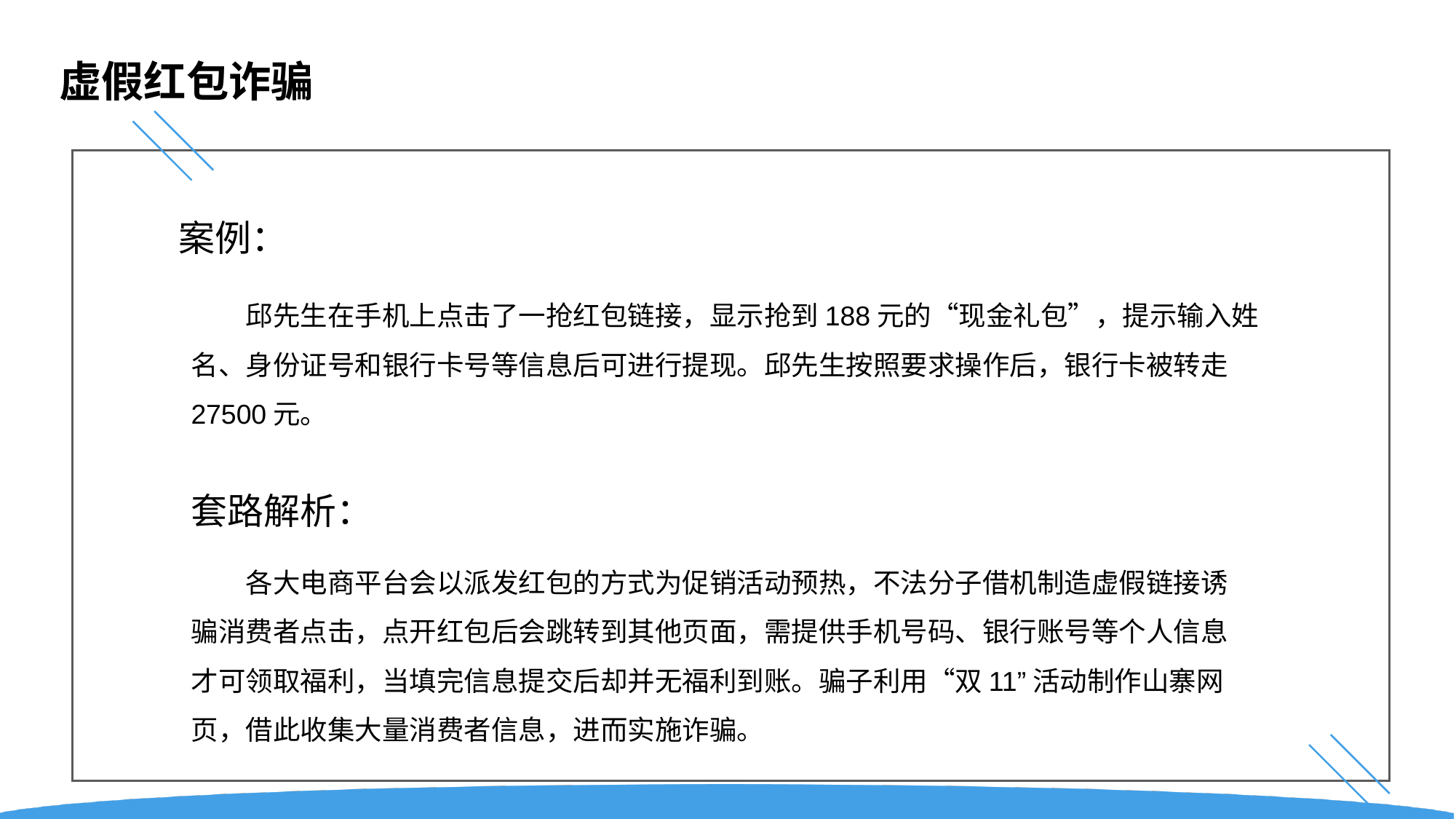

# 虚假红包诈骗

案例：
邱先生在手机上点击了一抢红包链接，显示抢到188元的“现金礼包”，提示输入姓名、身份证号和银行卡号等信息后可进行提现。邱先生按照要求操作后，银行卡被转走27500元。
套路解析：
各大电商平台会以派发红包的方式为促销活动预热，不法分子借机制造虚假链接诱骗消费者点击，点开红包后会跳转到其他页面，需提供手机号码、银行账号等个人信息才可领取福利，当填完信息提交后却并无福利到账。骗子利用“双11”活动制作山寨网页，借此收集大量消费者信息，进而实施诈骗。